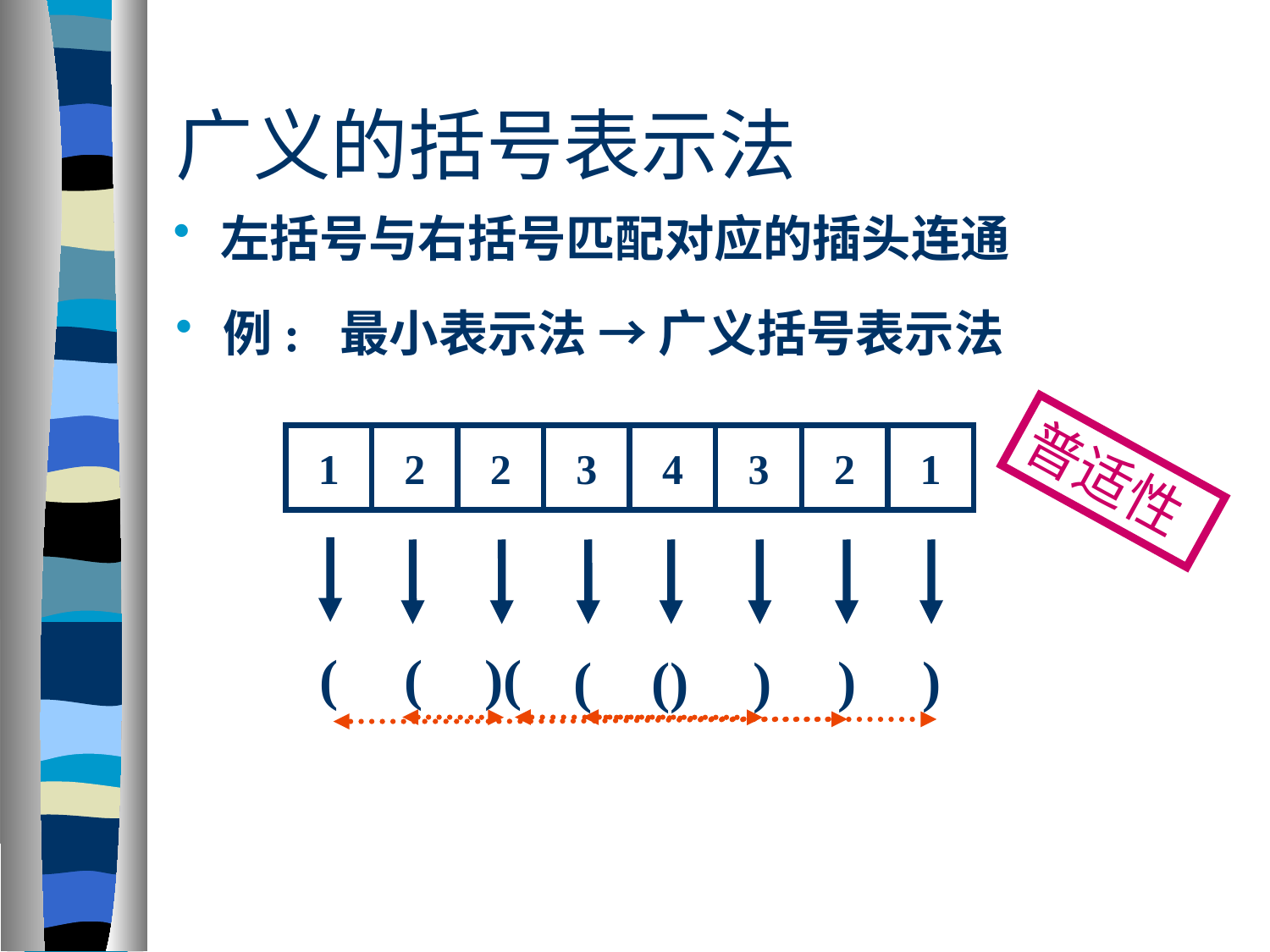

# 广义的括号表示法
左括号与右括号匹配对应的插头连通
例:  最小表示法 → 广义括号表示法
1
2
2
3
4
3
2
1
普适性

(

(

)(

(

()

)

)

)